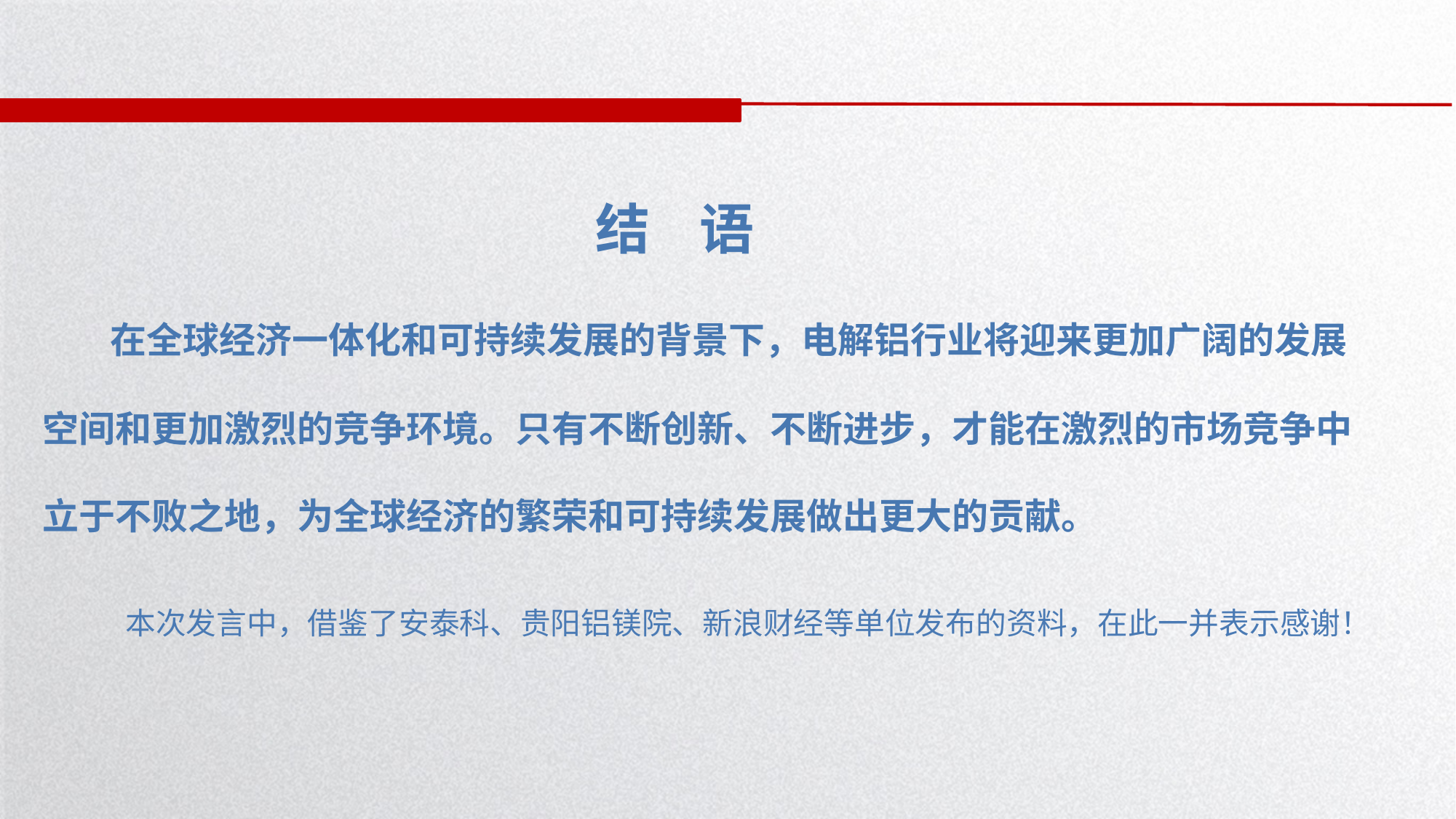

结    语
      在全球经济一体化和可持续发展的背景下，电解铝行业将迎来更加广阔的发展空间和更加激烈的竞争环境。只有不断创新、不断进步，才能在激烈的市场竞争中立于不败之地，为全球经济的繁荣和可持续发展做出更大的贡献。
本次发言中，借鉴了安泰科、贵阳铝镁院、新浪财经等单位发布的资料，在此一并表示感谢！